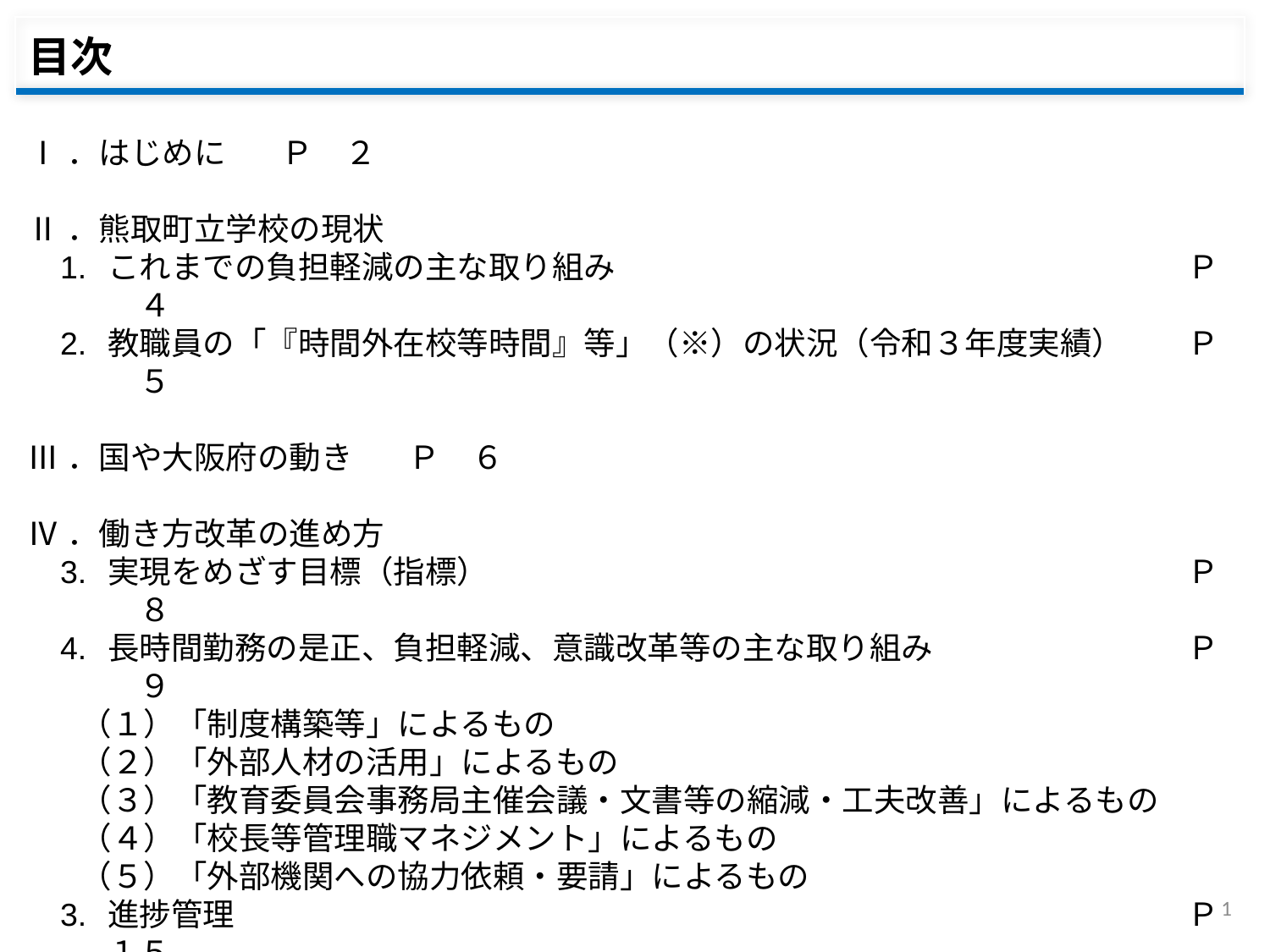

| 目次 |
| --- |
Ⅰ．はじめに	Ｐ　２

Ⅱ．熊取町立学校の現状
これまでの負担軽減の主な取り組み	Ｐ　４
教職員の「『時間外在校等時間』等」（※）の状況（令和３年度実績）	Ｐ　５

Ⅲ．国や大阪府の動き	Ｐ　６

Ⅳ．働き方改革の進め方
実現をめざす目標（指標）	Ｐ　８
長時間勤務の是正、負担軽減、意識改革等の主な取り組み	Ｐ　９
（１）「制度構築等」によるもの
（２）「外部人材の活用」によるもの
（３）「教育委員会事務局主催会議・文書等の縮減・工夫改善」によるもの
（４）「校長等管理職マネジメント」によるもの
（５）「外部機関への協力依頼・要請」によるもの
進捗管理	Ｐ１５

Ⅴ．まとめ	Ｐ１６
1